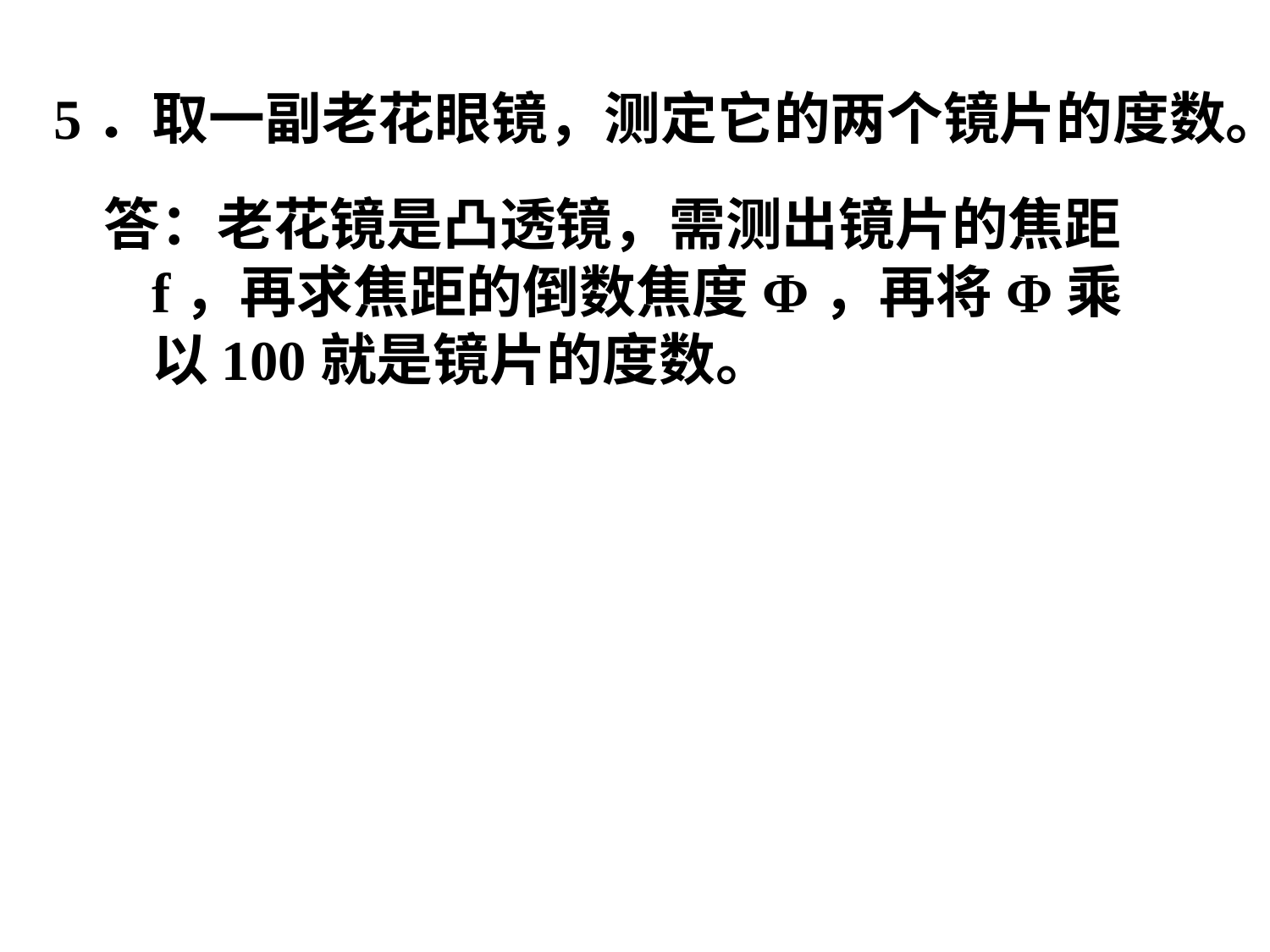

# 5．取一副老花眼镜，测定它的两个镜片的度数。
答：老花镜是凸透镜，需测出镜片的焦距f，再求焦距的倒数焦度Φ，再将Φ乘以100就是镜片的度数。